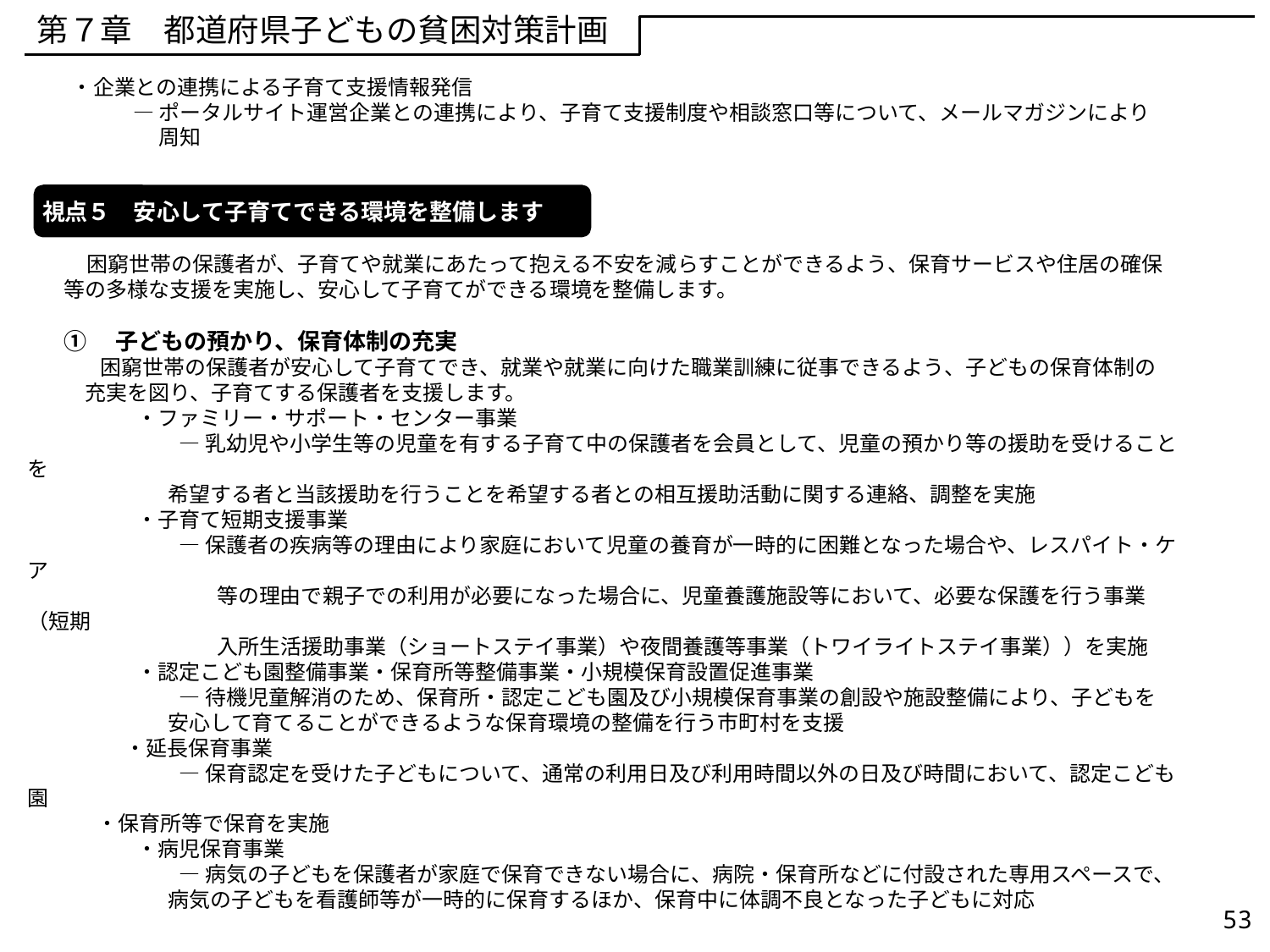

第７章　都道府県子どもの貧困対策計画
　     ・企業との連携による子育て支援情報発信
　　　　　― ポータルサイト運営企業との連携により、子育て支援制度や相談窓口等について、メールマガジンにより
　　　　　　 周知

 困窮世帯の保護者が、子育てや就業にあたって抱える不安を減らすことができるよう、保育サービスや住居の確保等の多様な支援を実施し、安心して子育てができる環境を整備します。

①　子どもの預かり、保育体制の充実
　　　  困窮世帯の保護者が安心して子育てでき、就業や就業に向けた職業訓練に従事できるよう、子どもの保育体制の
　充実を図り、子育てする保護者を支援します。
　　　  ・ファミリー・サポート・センター事業
　　　　　  ― 乳幼児や小学生等の児童を有する子育て中の保護者を会員として、児童の預かり等の援助を受けることを
　　　　　 　  希望する者と当該援助を行うことを希望する者との相互援助活動に関する連絡、調整を実施
　　  　・子育て短期支援事業
　　　　  　― 保護者の疾病等の理由により家庭において児童の養育が一時的に困難となった場合や、レスパイト・ケア
　　　　　　　 等の理由で親子での利用が必要になった場合に、児童養護施設等において、必要な保護を行う事業（短期
　　　　　　　 入所生活援助事業（ショートステイ事業）や夜間養護等事業（トワイライトステイ事業））を実施
　　　  ・認定こども園整備事業・保育所等整備事業・小規模保育設置促進事業
　　　　　  ― 待機児童解消のため、保育所・認定こども園及び小規模保育事業の創設や施設整備により、子どもを
　　　　　　   安心して育てることができるような保育環境の整備を行う市町村を支援
　　    ・延長保育事業
　　　  　　― 保育認定を受けた子どもについて、通常の利用日及び利用時間以外の日及び時間において、認定こども園
               ・保育所等で保育を実施
　　  　・病児保育事業
　　　  　　― 病気の子どもを保護者が家庭で保育できない場合に、病院・保育所などに付設された専用スペースで、
　　　　  　　 病気の子どもを看護師等が一時的に保育するほか、保育中に体調不良となった子どもに対応

視点５　安心して子育てできる環境を整備します

53